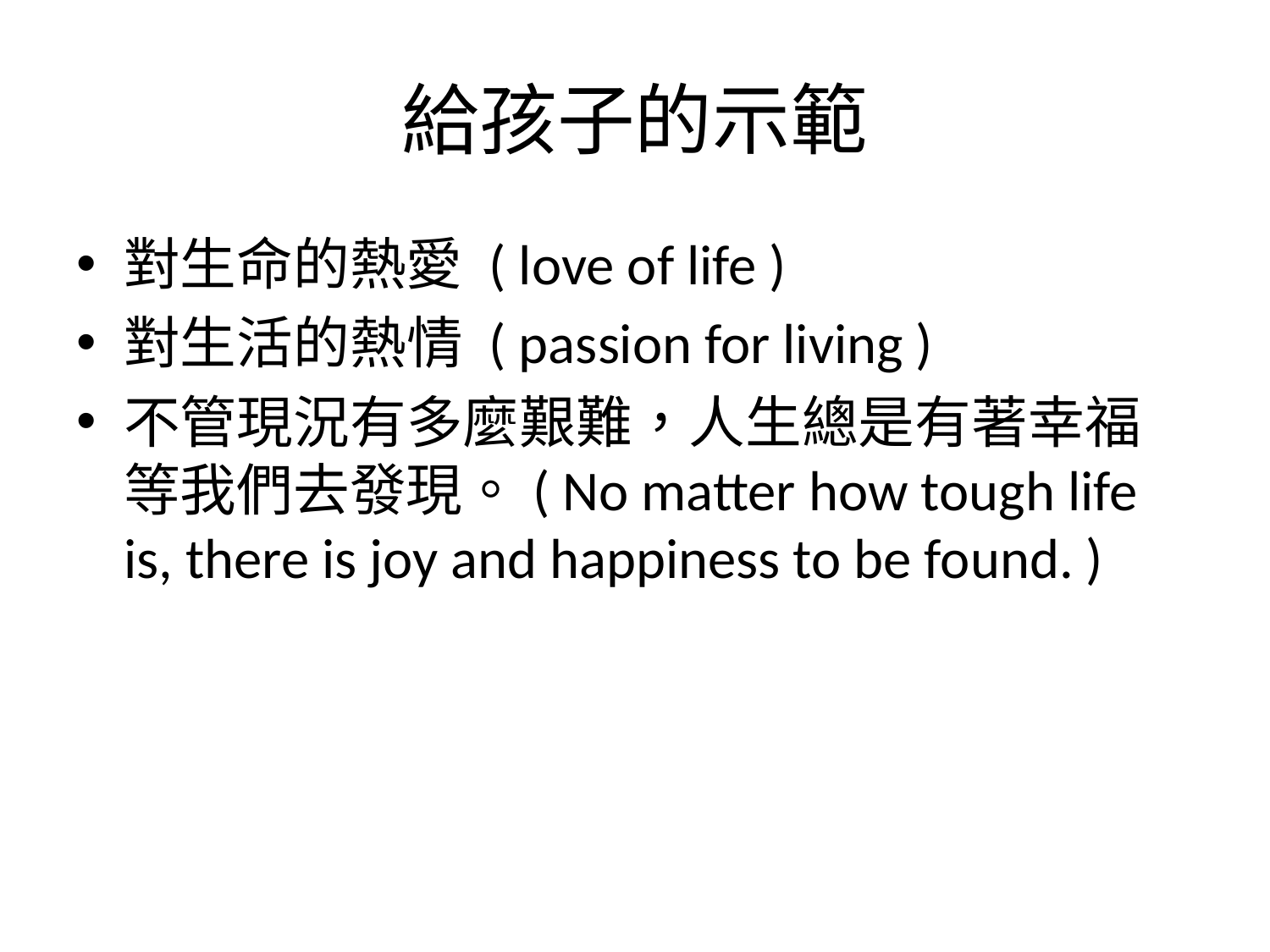

# 給孩子的示範
對生命的熱愛 ( love of life )
對生活的熱情 ( passion for living )
不管現況有多麼艱難，人生總是有著幸福等我們去發現。( No matter how tough life is, there is joy and happiness to be found. )